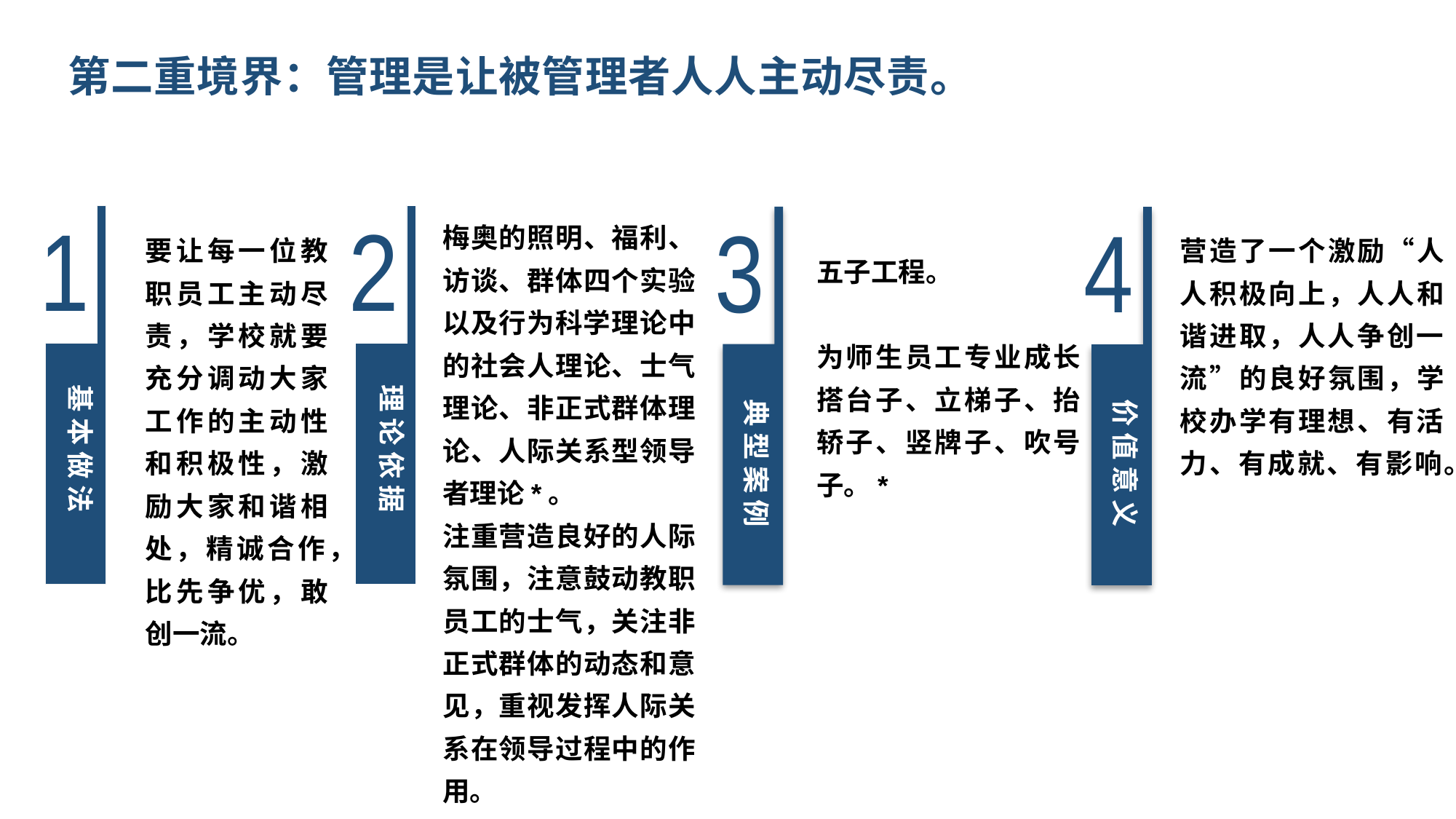

第二重境界：管理是让被管理者人人主动尽责。
1

基 本 做 法
2

理 论 依 据
3

典 型 案 例
4

价 值 意 义
梅奥的照明、福利、访谈、群体四个实验以及行为科学理论中的社会人理论、士气理论、非正式群体理论、人际关系型领导者理论*。
注重营造良好的人际氛围，注意鼓动教职员工的士气，关注非正式群体的动态和意见，重视发挥人际关系在领导过程中的作用。
营造了一个激励“人人积极向上，人人和谐进取，人人争创一流”的良好氛围，学校办学有理想、有活力、有成就、有影响。
要让每一位教职员工主动尽责，学校就要充分调动大家工作的主动性和积极性，激励大家和谐相处，精诚合作，比先争优，敢创一流。
五子工程。

为师生员工专业成长搭台子、立梯子、抬轿子、竖牌子、吹号子。*